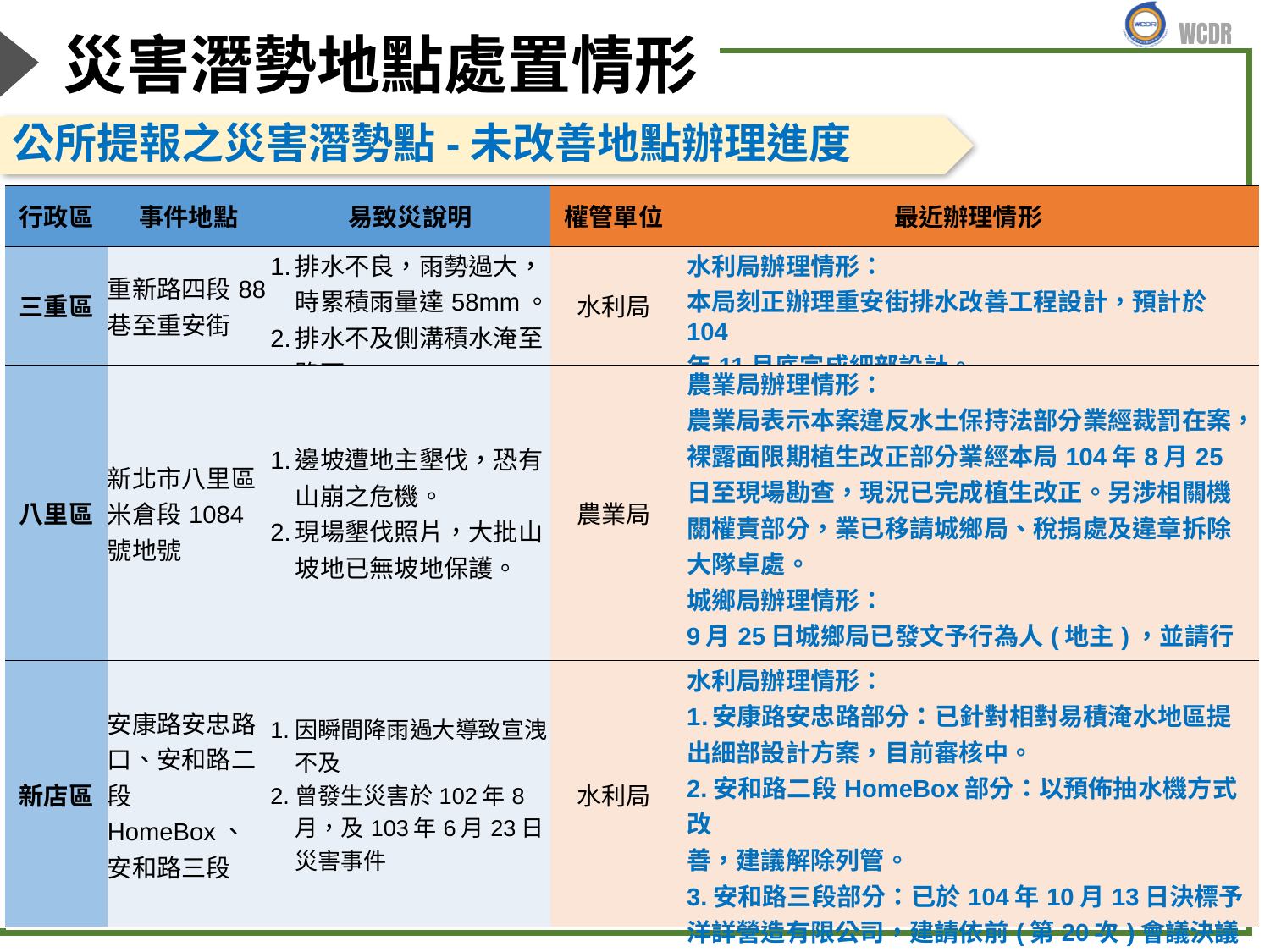

# 災害潛勢地點處置情形
公所提報之災害潛勢點-未改善地點辦理進度
| 行政區 | 事件地點 | 易致災說明 | 權管單位 | 最近辦理情形 |
| --- | --- | --- | --- | --- |
| 三重區 | 重新路四段88巷至重安街 | 排水不良，雨勢過大，時累積雨量達58mm。 排水不及側溝積水淹至路面。 | 水利局 | 水利局辦理情形： 本局刻正辦理重安街排水改善工程設計，預計於104 年11月底完成細部設計。 |
| 八里區 | 新北市八里區米倉段1084號地號 | 邊坡遭地主墾伐，恐有山崩之危機。 現場墾伐照片，大批山坡地已無坡地保護。 | 農業局 | 農業局辦理情形： 農業局表示本案違反水土保持法部分業經裁罰在案，裸露面限期植生改正部分業經本局104年8月25日至現場勘查，現況已完成植生改正。另涉相關機關權責部分，業已移請城鄉局、稅捐處及違章拆除大隊卓處。 城鄉局辦理情形： 9月25日城鄉局已發文予行為人(地主)，並請行為人限期3個月內移除地上物，將於12月確認行為人是否移除地上物。 |
| 新店區 | 安康路安忠路口、安和路二段HomeBox、安和路三段 | 因瞬間降雨過大導致宣洩不及 曾發生災害於102年8月，及103年6月23日災害事件 | 水利局 | 水利局辦理情形： 安康路安忠路部分：已針對相對易積淹水地區提 出細部設計方案，目前審核中。 2.安和路二段HomeBox部分：以預佈抽水機方式改 善，建議解除列管。 3.安和路三段部分：已於104年10月13日決標予洋詳營造有限公司，建請依前(第20次)會議決議事項第四點解列，由本局自行列管。 |
10